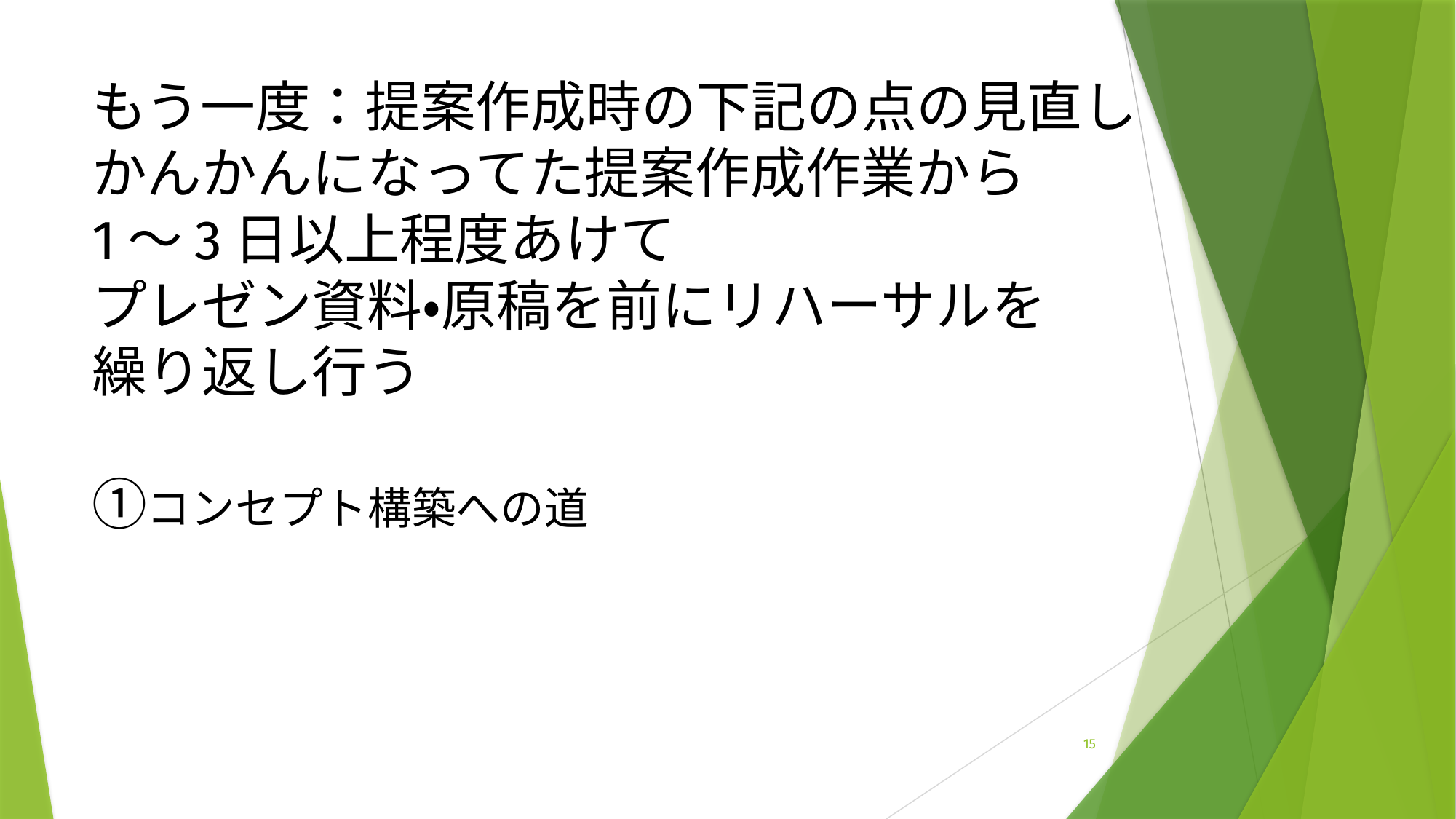

# もう一度：提案作成時の下記の点の見直し かんかんになってた提案作成作業から 1～3日以上程度あけて プレゼン資料・原稿を前にリハーサルを 繰り返し行う ①コンセプト構築への道
15